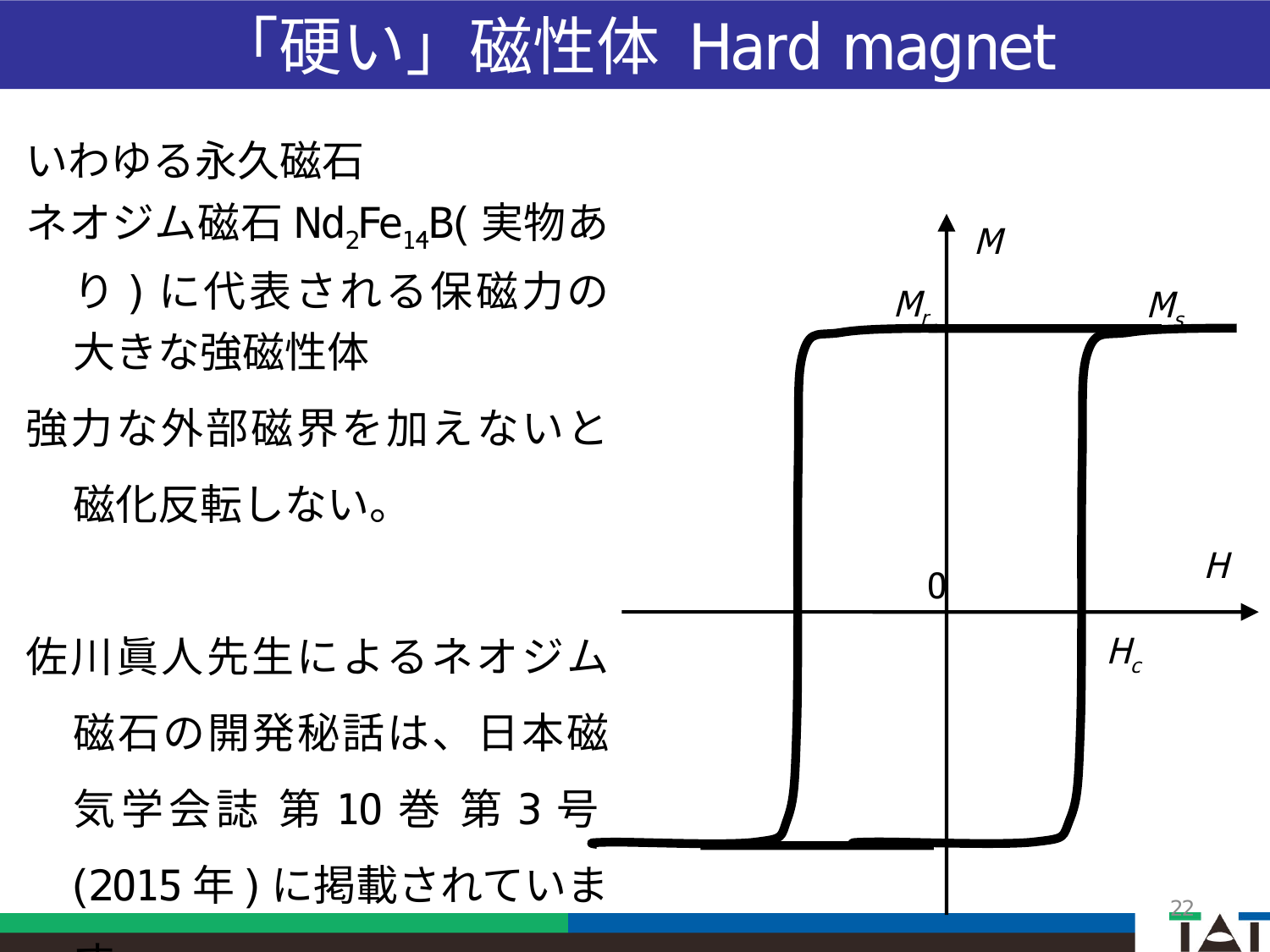

「硬い」磁性体 Hard magnet
いわゆる永久磁石
ネオジム磁石Nd2Fe14B(実物あり)に代表される保磁力の大きな強磁性体
強力な外部磁界を加えないと磁化反転しない。

佐川眞人先生によるネオジム磁石の開発秘話は、日本磁気学会誌 第10巻 第3号(2015年)に掲載されています。
M

Mr
Ms

H
0

Hc

22